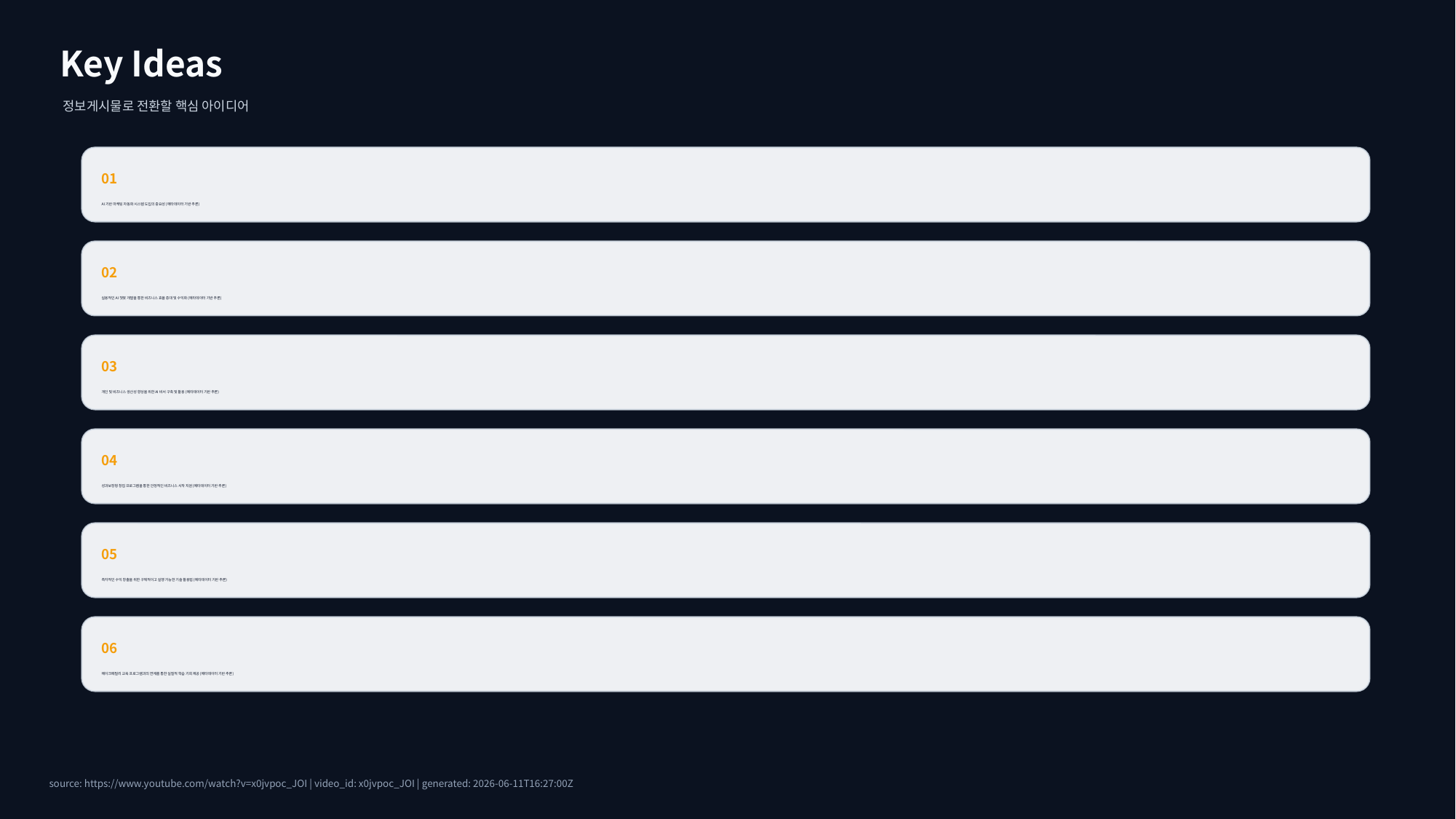

Key Ideas
정보게시물로 전환할 핵심 아이디어

01
AI 기반 마케팅 자동화 시스템 도입의 중요성 (메타데이터 기반 추론)

02
실용적인 AI 챗봇 개발을 통한 비즈니스 효율 증대 및 수익화 (메타데이터 기반 추론)

03
개인 및 비즈니스 생산성 향상을 위한 AI 비서 구축 및 활용 (메타데이터 기반 추론)

04
성과보장형 창업 프로그램을 통한 안정적인 비즈니스 시작 지원 (메타데이터 기반 추론)

05
즉각적인 수익 창출을 위한 구체적이고 실행 가능한 기술 활용법 (메타데이터 기반 추론)

06
메이크패밀리 교육 프로그램과의 연계를 통한 실질적 학습 기회 제공 (메타데이터 기반 추론)
source: https://www.youtube.com/watch?v=x0jvpoc_JOI | video_id: x0jvpoc_JOI | generated: 2026-06-11T16:27:00Z